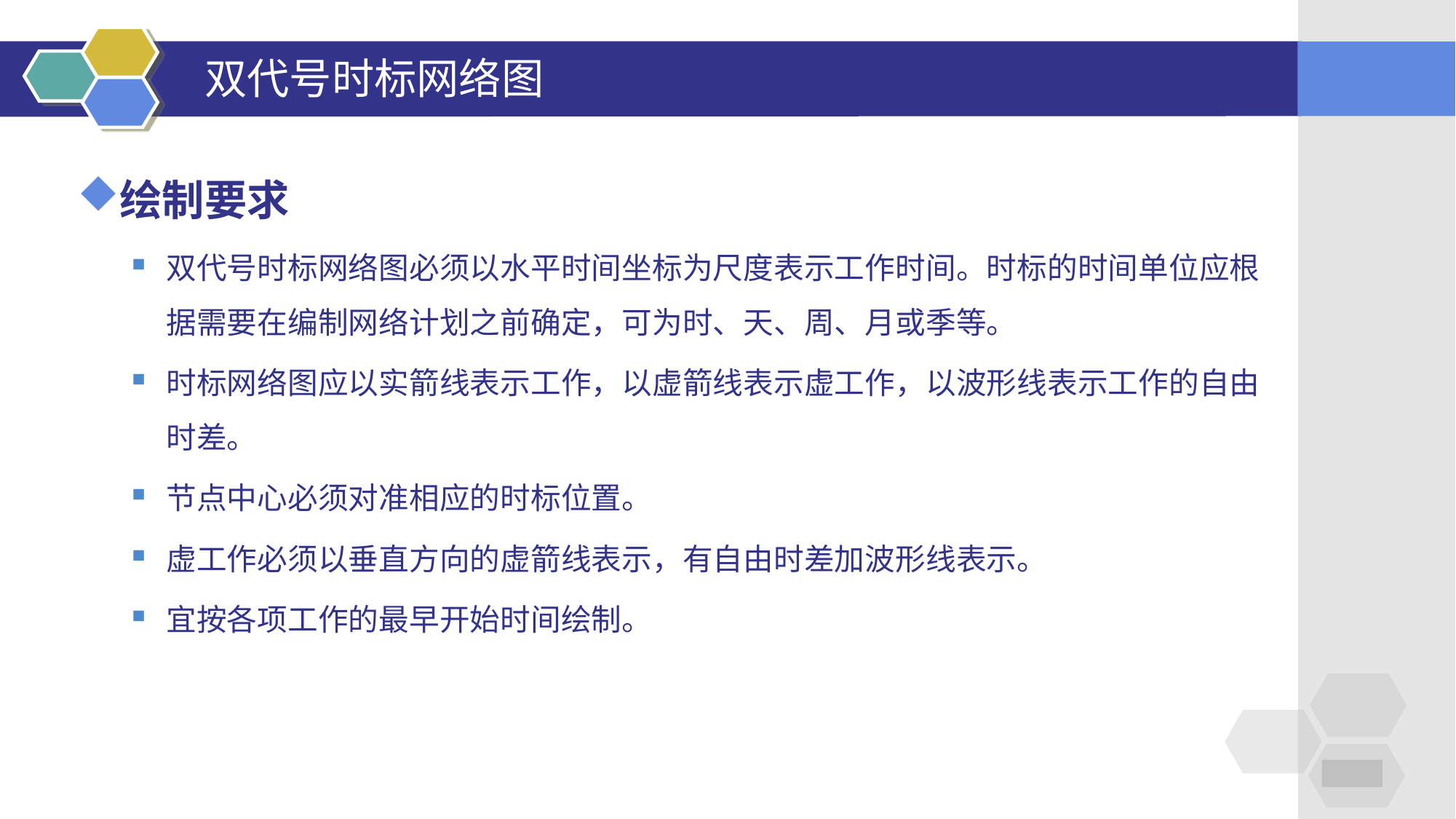

# 双代号时标网络图
绘制要求
双代号时标网络图必须以水平时间坐标为尺度表示工作时间。时标的时间单位应根据需要在编制网络计划之前确定，可为时、天、周、月或季等。
时标网络图应以实箭线表示工作，以虚箭线表示虚工作，以波形线表示工作的自由时差。
节点中心必须对准相应的时标位置。
虚工作必须以垂直方向的虚箭线表示，有自由时差加波形线表示。
宜按各项工作的最早开始时间绘制。
5